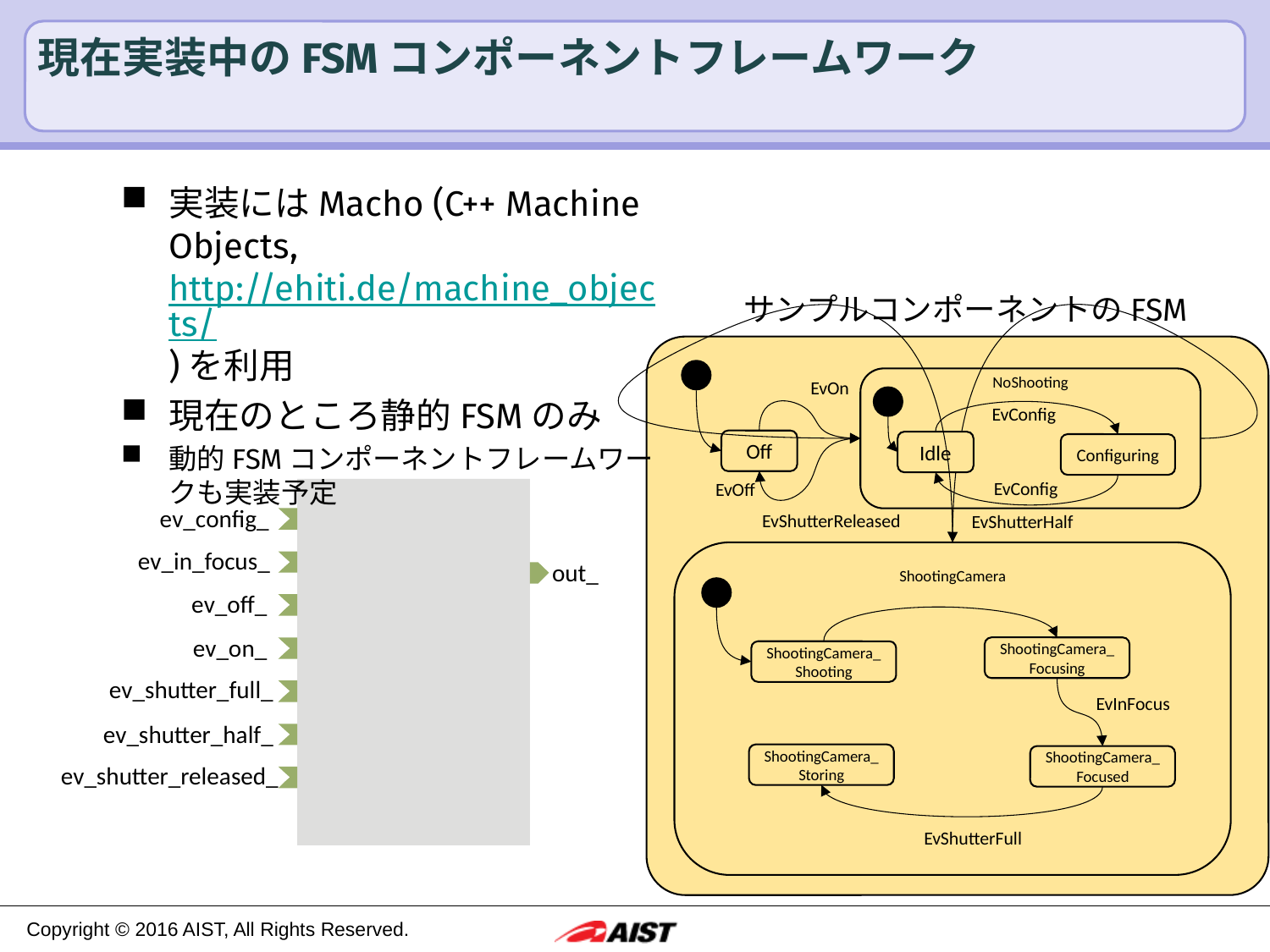

# 現在実装中のFSMコンポーネントフレームワーク

実装にはMacho (C++ Machine Objects, http://ehiti.de/machine_objects/)を利用
現在のところ静的FSMのみ
動的FSMコンポーネントフレームワークも実装予定

サンプルコンポーネントのFSM
TOP

NoShooting

EvOn

EvConfig
Off
Idle
Configuring
EvConfig
EvOff

ev_config_
ev_in_focus_
out_
ev_off_
ev_on_
ev_shutter_full_
ev_shutter_half_
ev_shutter_released_
EvShutterReleased
EvShutterHalf
ShootingCamera

ShootingCamera_Focusing
ShootingCamera_Shooting
EvInFocus
ShootingCamera_Storing
ShootingCamera_Focused
EvShutterFull
10